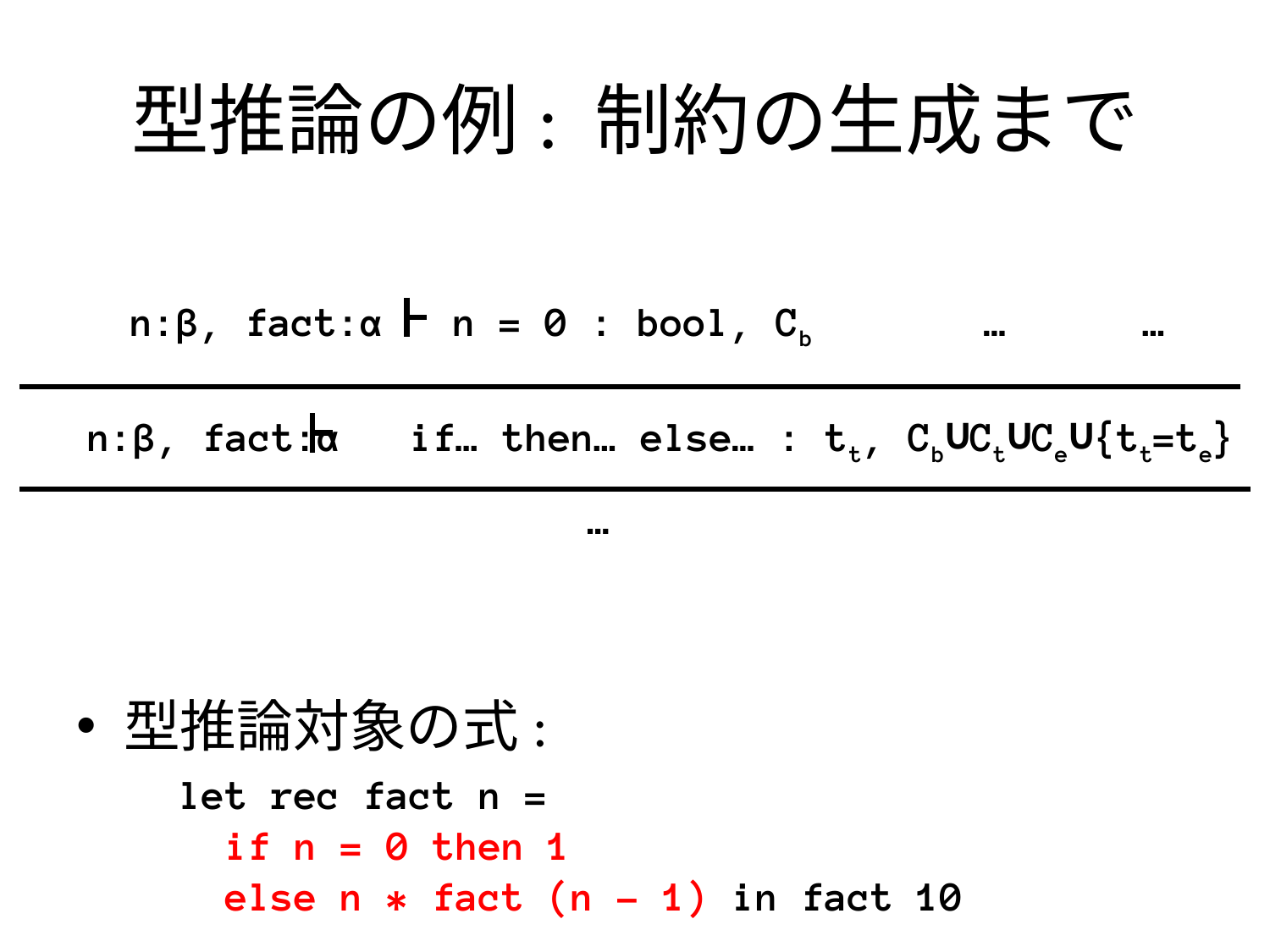

# 型推論の例: 制約の生成まで
n:β, fact:α   n = 0 : bool, Cb
…
…
n:β, fact:α   if… then… else… : tt, Cb∪Ct∪Ce∪{tt=te}
…
型推論対象の式:
let rec fact n =
  if n = 0 then 1
  else n * fact (n – 1) in fact 10